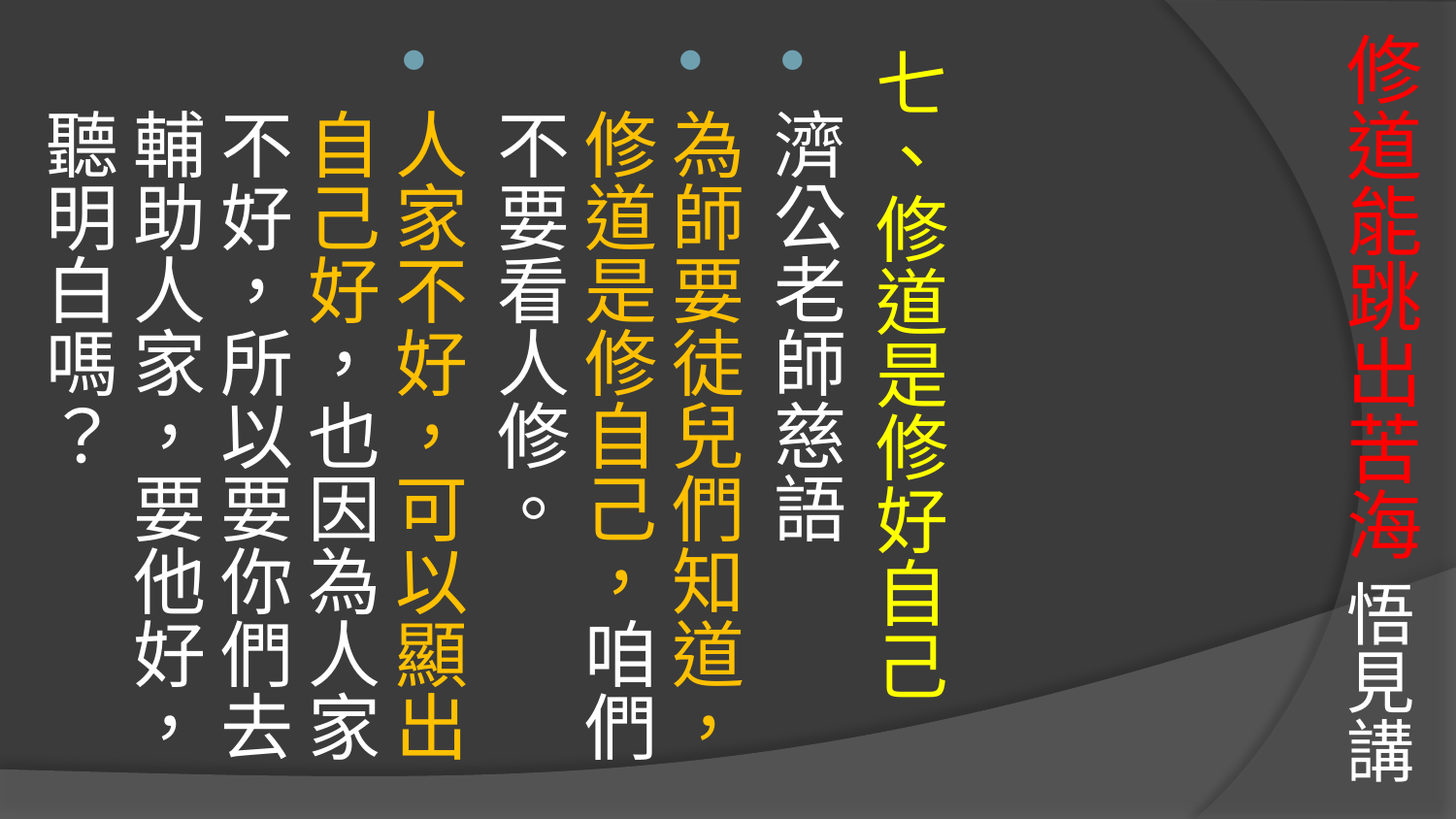

# 修道能跳出苦海 悟見講
七、修道是修好自己
濟公老師慈語
為師要徒兒們知道，修道是修自己，咱們不要看人修。
人家不好，可以顯出自己好，也因為人家不好，所以要你們去輔助人家，要他好，聽明白嗎？